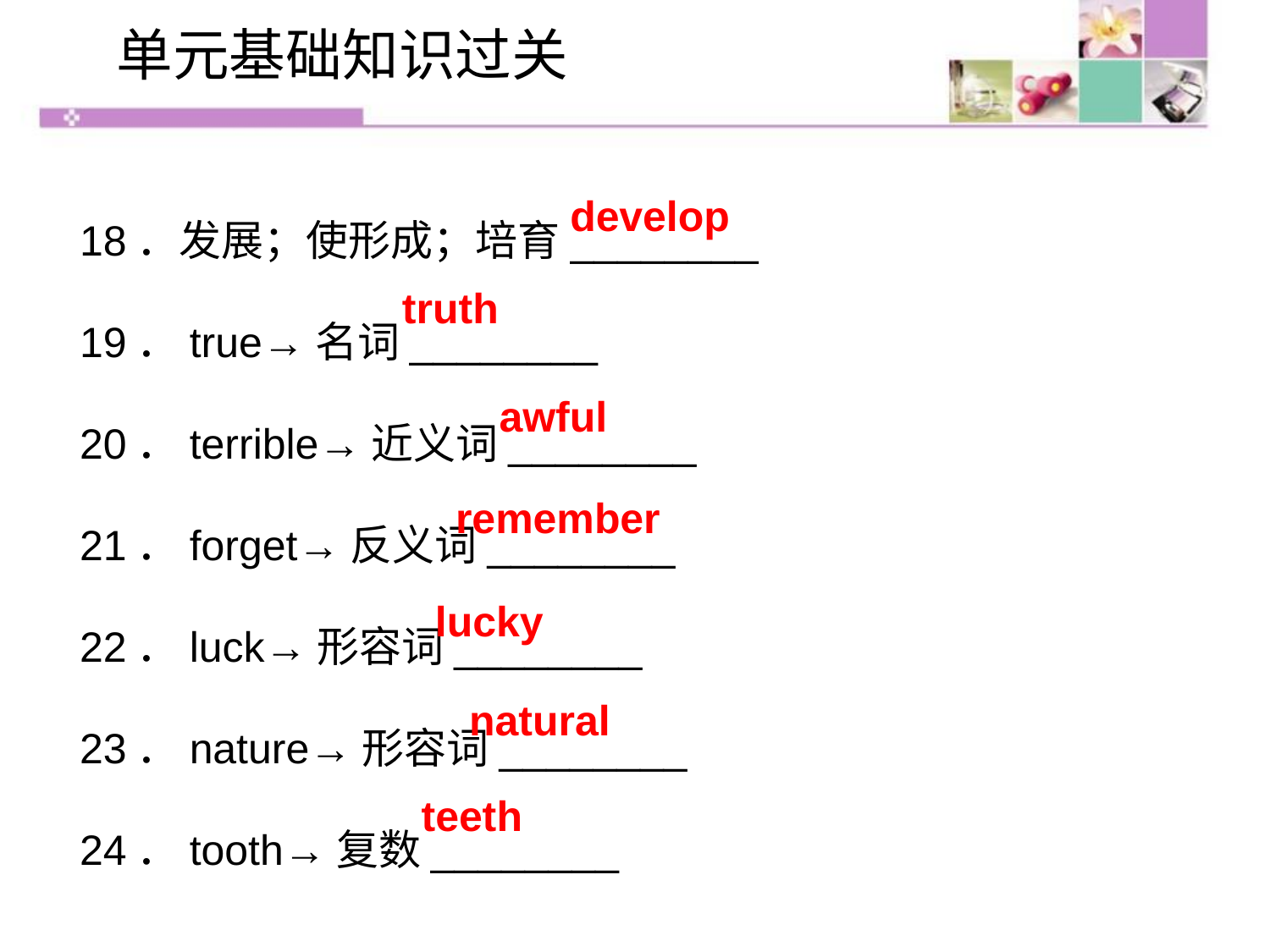

单元基础知识过关
18．发展；使形成；培育________
19．true→名词________
20．terrible→近义词________
21．forget→反义词________
22．luck→形容词________
23．nature→形容词________
24．tooth→复数________
develop
truth
awful
remember
lucky
natural
teeth